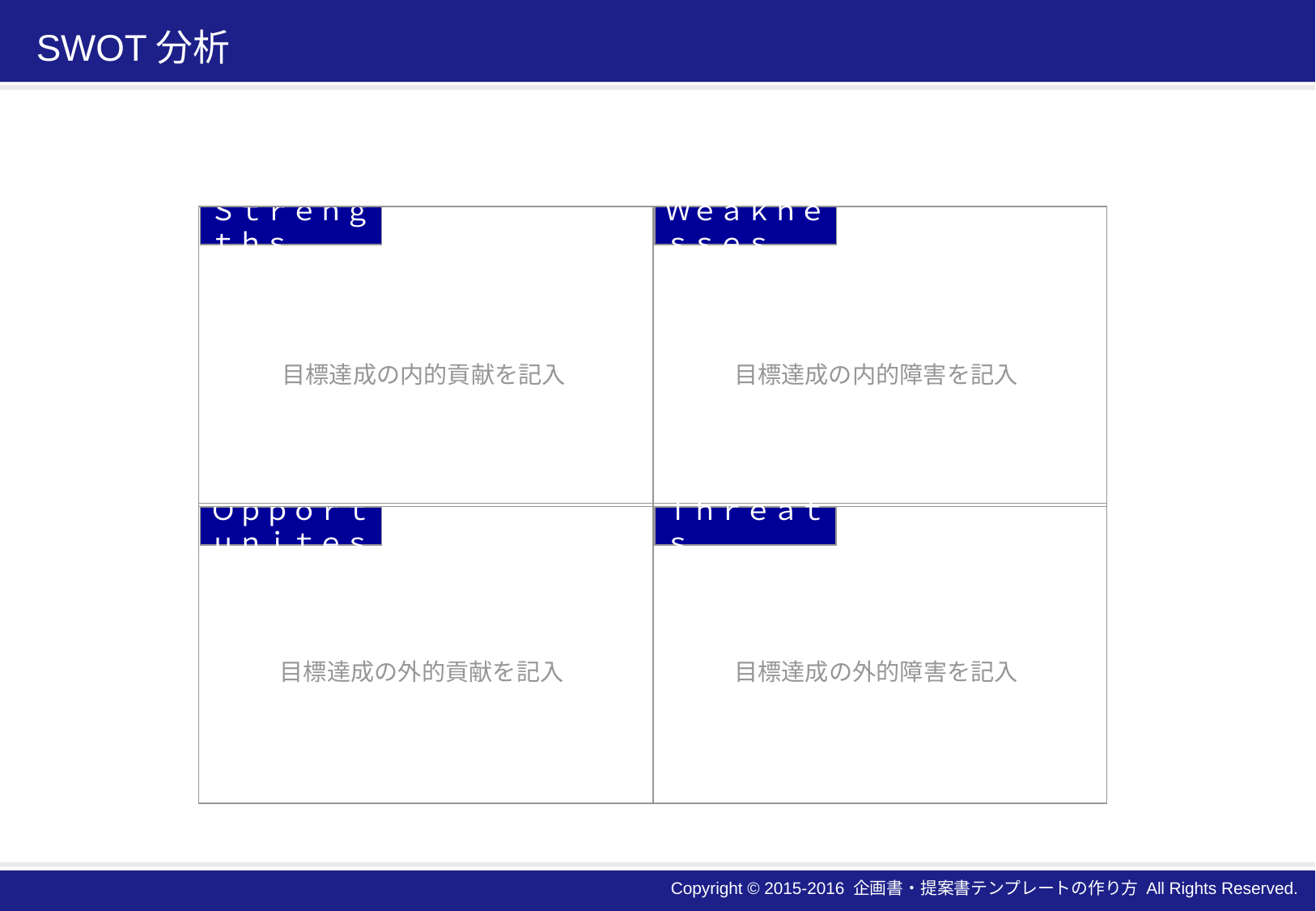

# SWOT分析

Ｓｔｒｅｎｇｔｈｓ
Ｗｅａｋｎｅｓｓｅｓ
目標達成の内的貢献を記入
目標達成の内的障害を記入

Ｏｐｐｏｒｔｕｎｉｔｅｓ
Ｔｈｒｅａｔｓ
目標達成の外的貢献を記入
目標達成の外的障害を記入